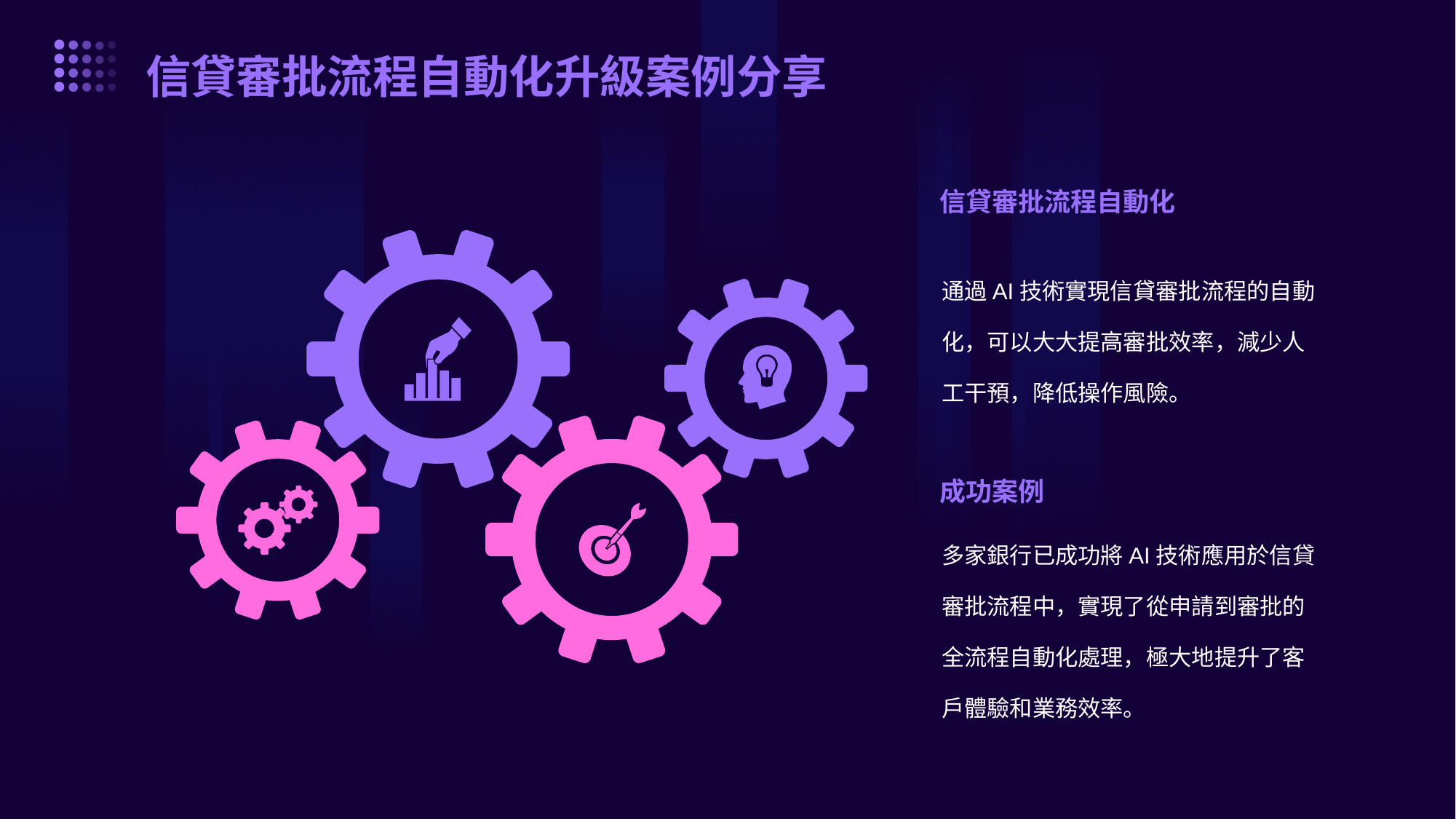

信貸審批流程自動化升級案例分享

信貸審批流程自動化
通過AI技術實現信貸審批流程的自動化，可以大大提高審批效率，減少人工干預，降低操作風險。

成功案例

多家銀行已成功將AI技術應用於信貸審批流程中，實現了從申請到審批的全流程自動化處理，極大地提升了客戶體驗和業務效率。